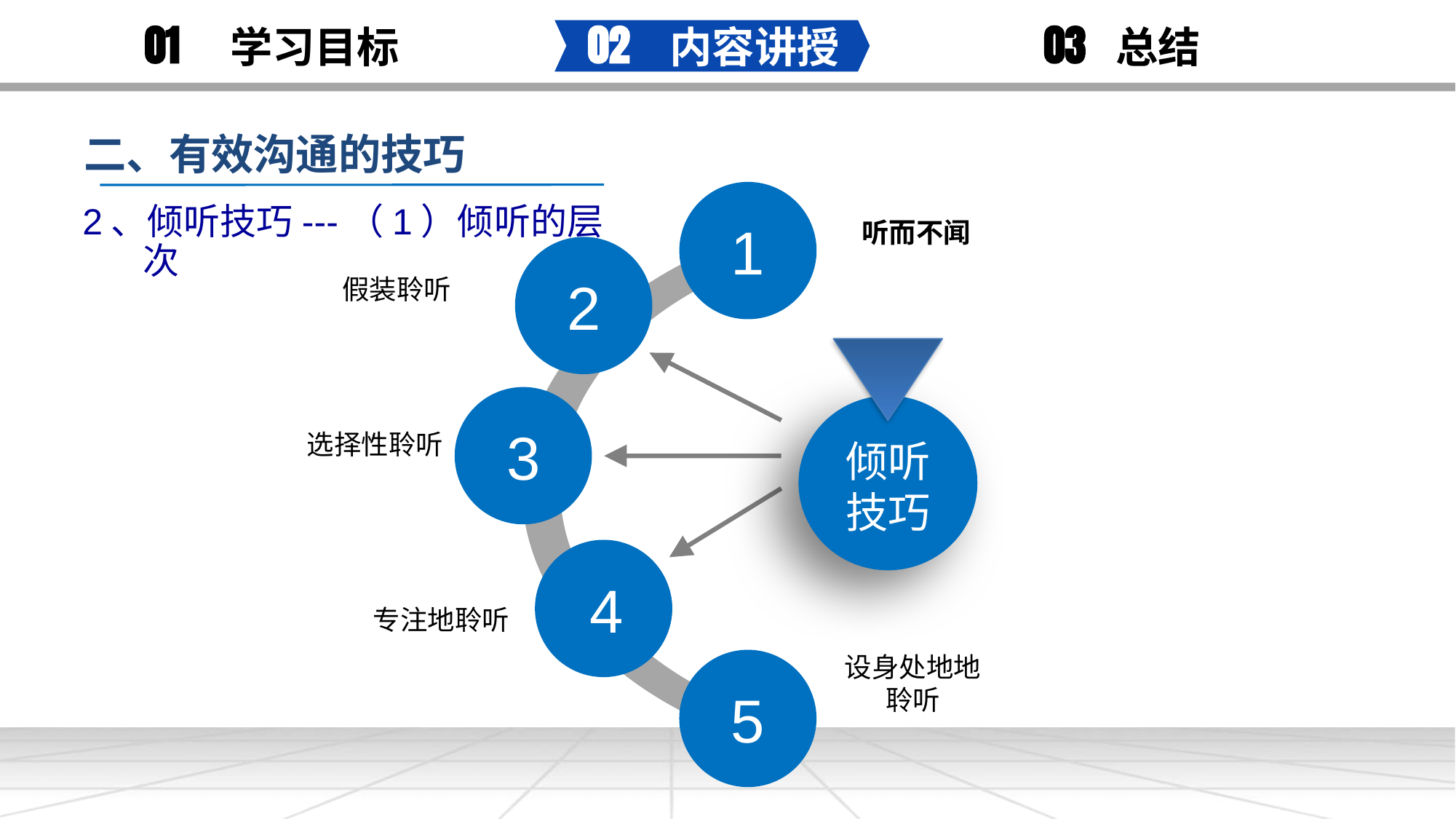

02   内容讲授
03  总结
01    学习目标

二、有效沟通的技巧

1
 2、倾听技巧---（1）倾听的层次
听而不闻

2

假装聆听

3

选择性聆听
倾听
技巧

4
专注地聆听

5
设身处地地
聆听